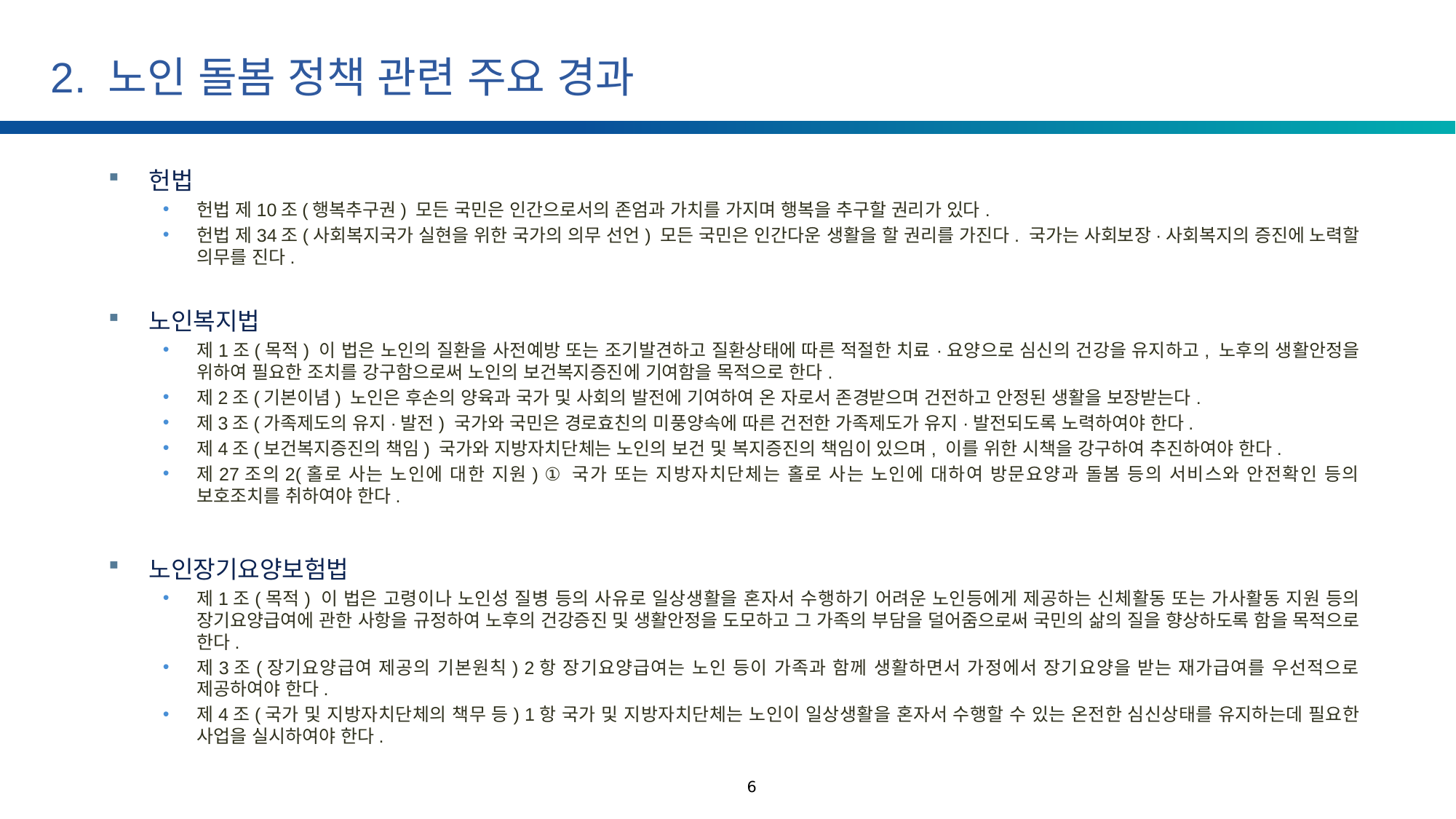

# 2. 노인 돌봄 정책 관련 주요 경과
헌법
헌법 제10조(행복추구권) 모든 국민은 인간으로서의 존엄과 가치를 가지며 행복을 추구할 권리가 있다.
헌법 제34조(사회복지국가 실현을 위한 국가의 의무 선언) 모든 국민은 인간다운 생활을 할 권리를 가진다. 국가는 사회보장·사회복지의 증진에 노력할 의무를 진다.

노인복지법
제1조(목적) 이 법은 노인의 질환을 사전예방 또는 조기발견하고 질환상태에 따른 적절한 치료·요양으로 심신의 건강을 유지하고, 노후의 생활안정을 위하여 필요한 조치를 강구함으로써 노인의 보건복지증진에 기여함을 목적으로 한다.
제2조(기본이념) 노인은 후손의 양육과 국가 및 사회의 발전에 기여하여 온 자로서 존경받으며 건전하고 안정된 생활을 보장받는다.
제3조(가족제도의 유지·발전) 국가와 국민은 경로효친의 미풍양속에 따른 건전한 가족제도가 유지·발전되도록 노력하여야 한다.
제4조(보건복지증진의 책임) 국가와 지방자치단체는 노인의 보건 및 복지증진의 책임이 있으며, 이를 위한 시책을 강구하여 추진하여야 한다.
제27조의2(홀로 사는 노인에 대한 지원) ① 국가 또는 지방자치단체는 홀로 사는 노인에 대하여 방문요양과 돌봄 등의 서비스와 안전확인 등의 보호조치를 취하여야 한다.

노인장기요양보험법
제1조(목적) 이 법은 고령이나 노인성 질병 등의 사유로 일상생활을 혼자서 수행하기 어려운 노인등에게 제공하는 신체활동 또는 가사활동 지원 등의 장기요양급여에 관한 사항을 규정하여 노후의 건강증진 및 생활안정을 도모하고 그 가족의 부담을 덜어줌으로써 국민의 삶의 질을 향상하도록 함을 목적으로 한다.
제3조(장기요양급여 제공의 기본원칙) 2항 장기요양급여는 노인 등이 가족과 함께 생활하면서 가정에서 장기요양을 받는 재가급여를 우선적으로 제공하여야 한다.
제4조(국가 및 지방자치단체의 책무 등) 1항 국가 및 지방자치단체는 노인이 일상생활을 혼자서 수행할 수 있는 온전한 심신상태를 유지하는데 필요한 사업을 실시하여야 한다.

6